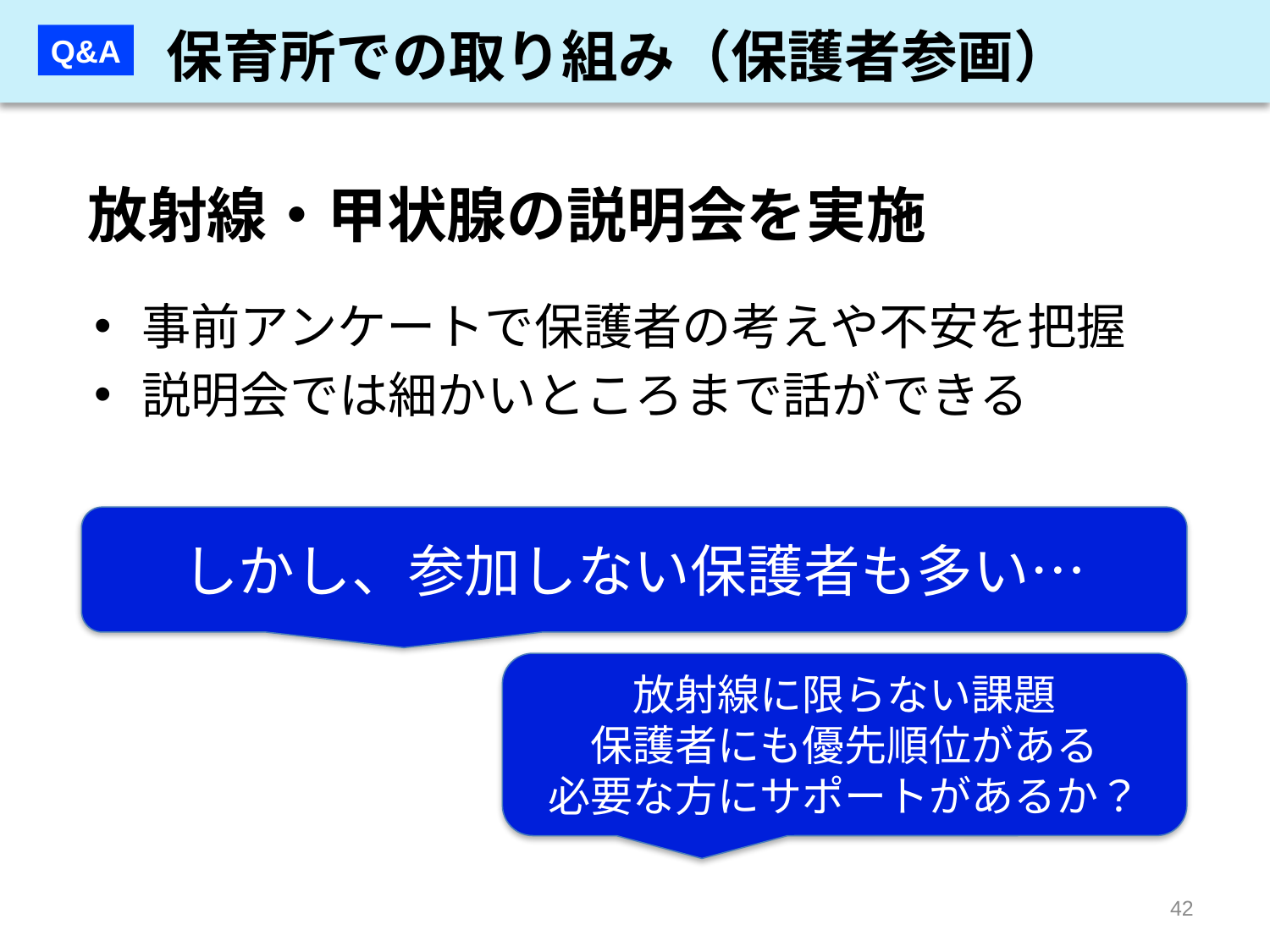

保育所での取り組み（保護者参画）
Q&A
放射線・甲状腺の説明会を実施
事前アンケートで保護者の考えや不安を把握
説明会では細かいところまで話ができる
しかし、参加しない保護者も多い…
放射線に限らない課題
保護者にも優先順位がある
必要な方にサポートがあるか？
42